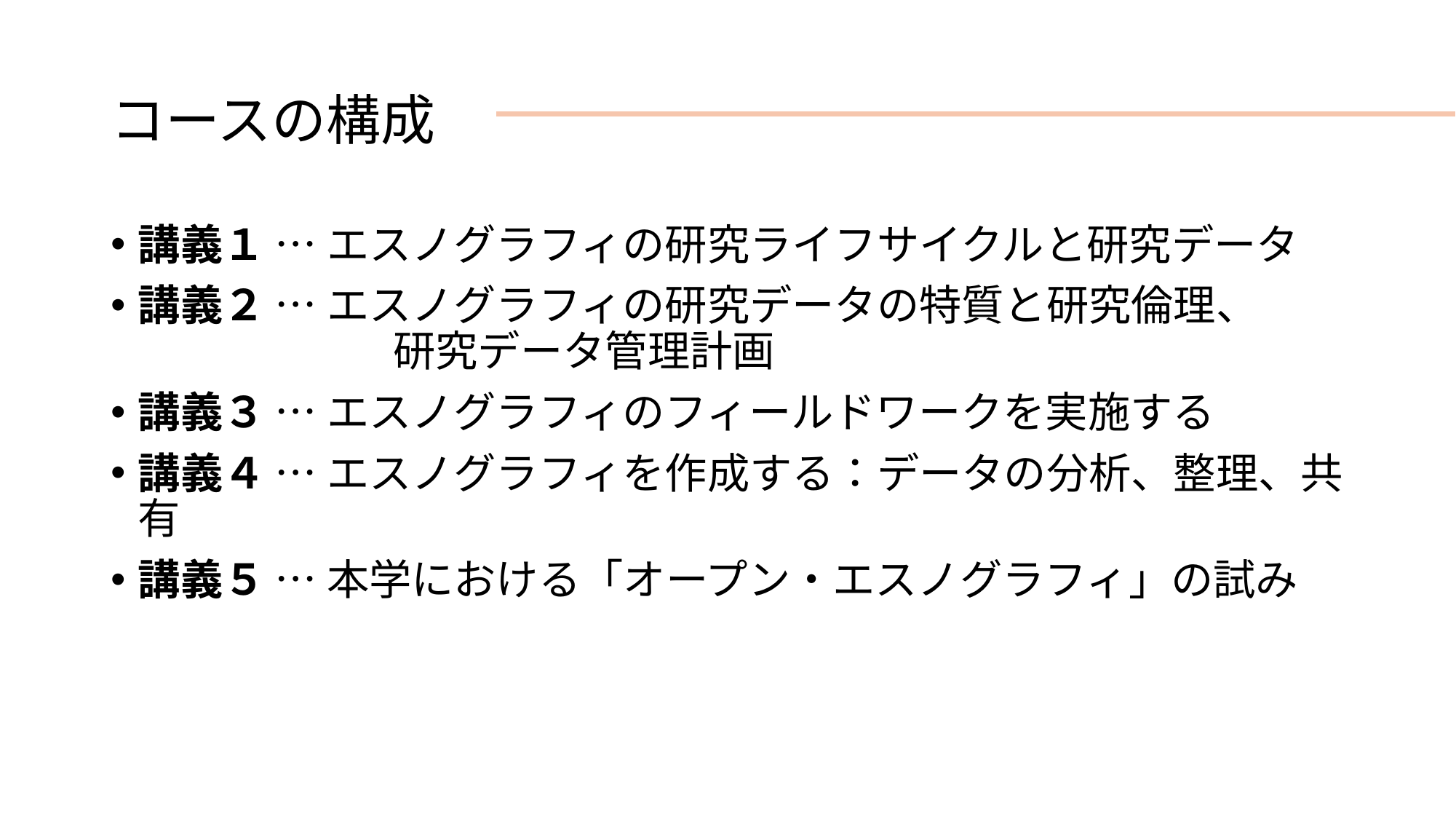

# コースの構成
2
講義１ … エスノグラフィの研究ライフサイクルと研究データ
講義２ … エスノグラフィの研究データの特質と研究倫理、
	　　　  研究データ管理計画
講義３ … エスノグラフィのフィールドワークを実施する
講義４ … エスノグラフィを作成する：データの分析、整理、共有
講義５ … 本学における「オープン・エスノグラフィ」の試み